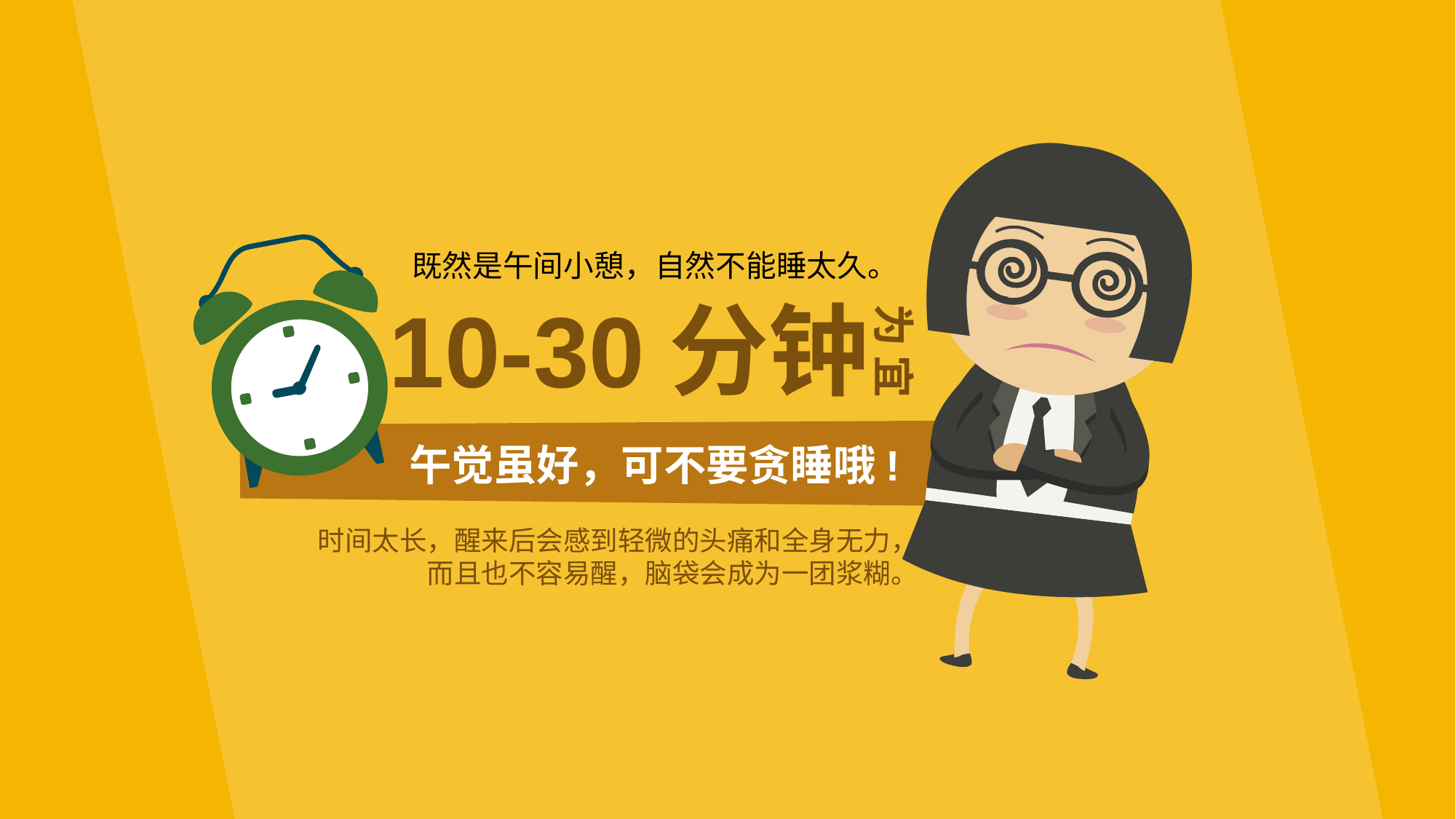

既然是午间小憩，自然不能睡太久。
10-30分钟
为宜
午觉虽好，可不要贪睡哦!
时间太长，醒来后会感到轻微的头痛和全身无力，
而且也不容易醒，脑袋会成为一团浆糊。